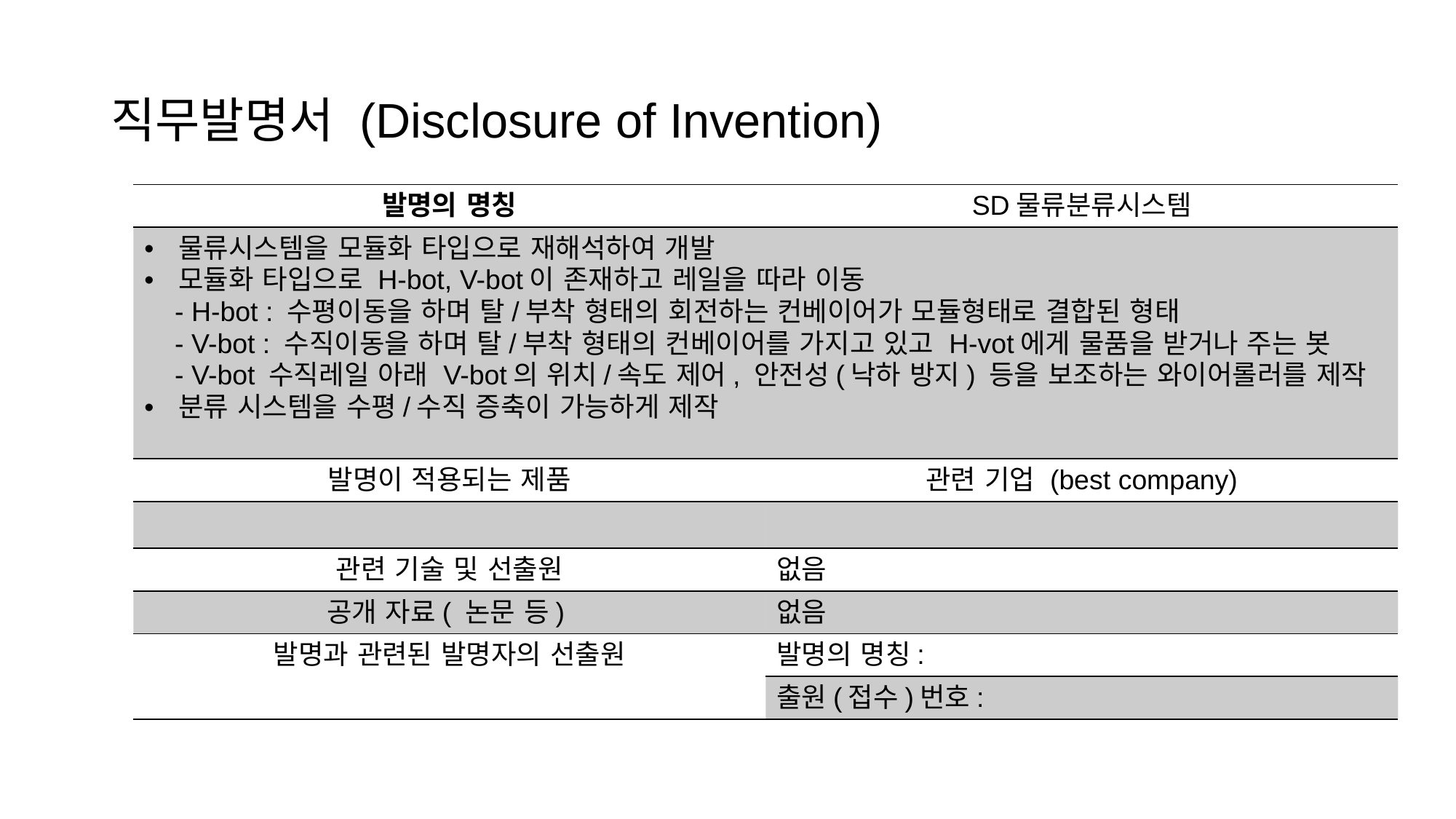

직무발명서 (Disclosure of Invention)
| 발명의 명칭 | SD물류분류시스템 |
| --- | --- |
| 물류시스템을 모듈화 타입으로 재해석하여 개발 모듈화 타입으로 H-bot, V-bot이 존재하고 레일을 따라 이동 - H-bot : 수평이동을 하며 탈/부착 형태의 회전하는 컨베이어가 모듈형태로 결합된 형태 - V-bot : 수직이동을 하며 탈/부착 형태의 컨베이어를 가지고 있고 H-vot에게 물품을 받거나 주는 봇 - V-bot 수직레일 아래 V-bot의 위치/속도 제어, 안전성(낙하 방지) 등을 보조하는 와이어롤러를 제작 분류 시스템을 수평/수직 증축이 가능하게 제작 |  |
| 발명이 적용되는 제품 | 관련 기업 (best company) |
|  |  |
| 관련 기술 및 선출원 | 없음 |
| 공개 자료( 논문 등) | 없음 |
| 발명과 관련된 발명자의 선출원 | 발명의 명칭: |
|  | 출원(접수)번호: |